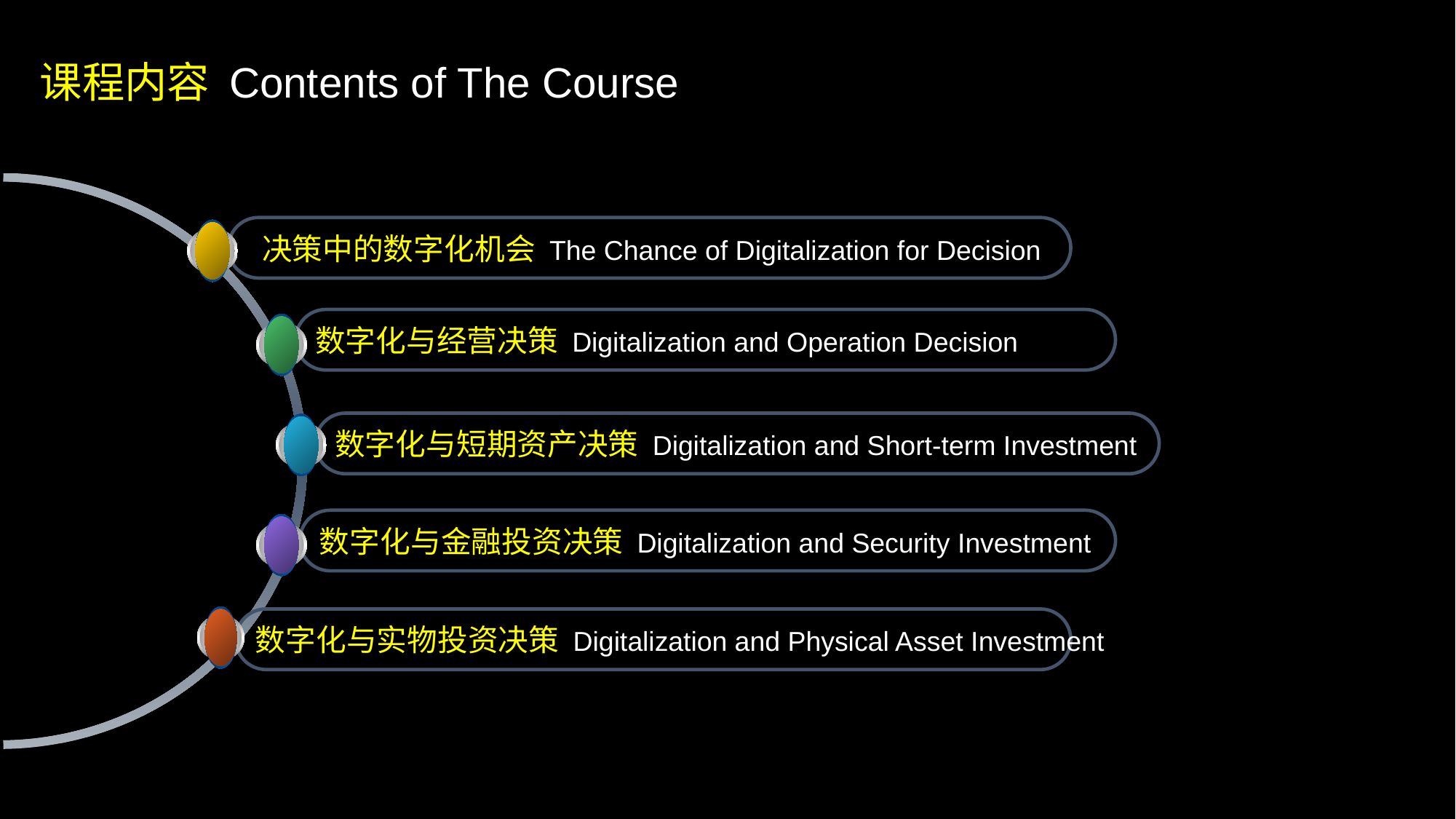

课程内容 Contents of The Course

 决策中的数字化机会 The Chance of Digitalization for Decision

数字化与经营决策 Digitalization and Operation Decision

数字化与短期资产决策 Digitalization and Short-term Investment

数字化与金融投资决策 Digitalization and Security Investment

数字化与实物投资决策 Digitalization and Physical Asset Investment